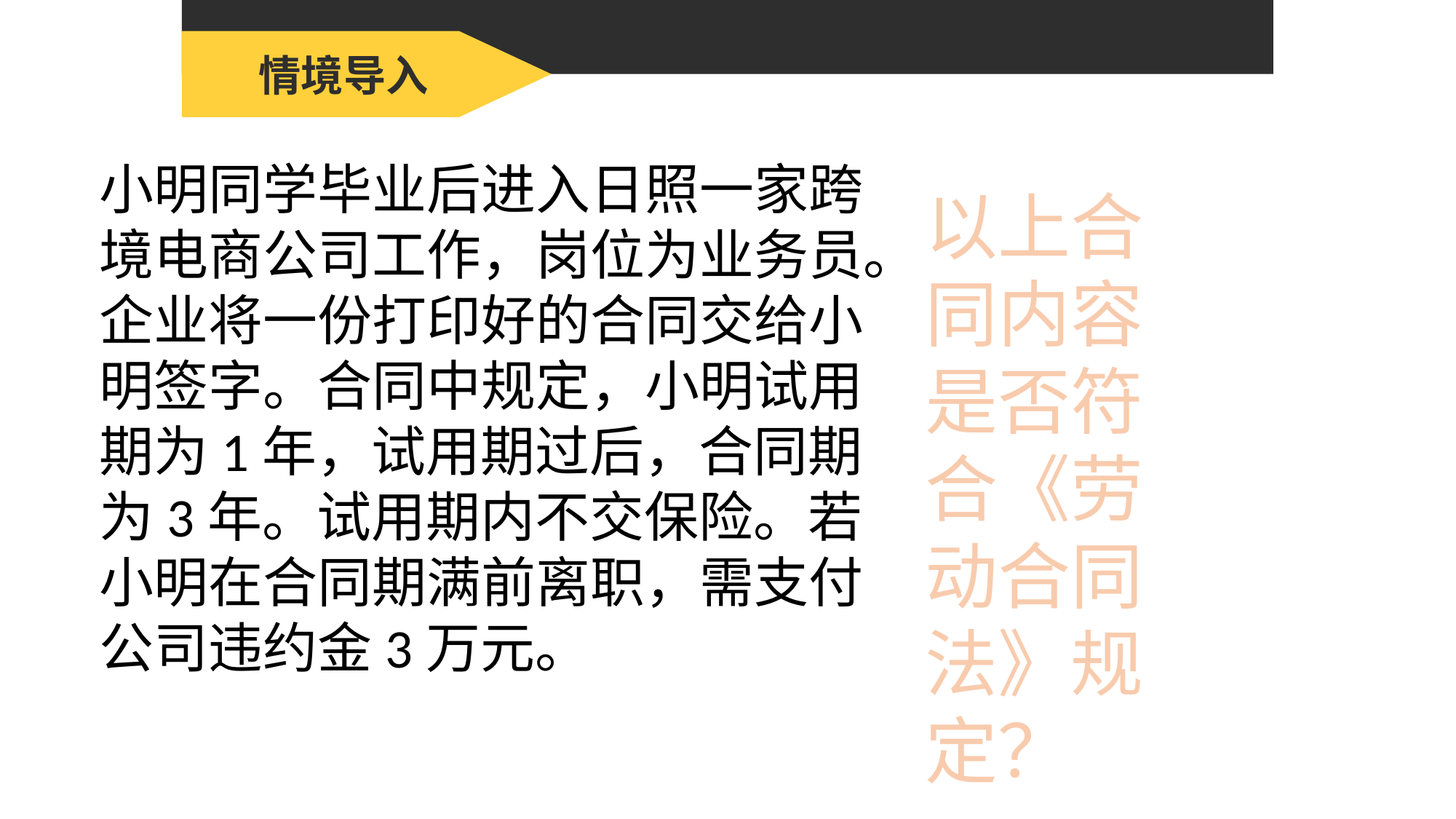

情境导入
小明同学毕业后进入日照一家跨境电商公司工作，岗位为业务员。企业将一份打印好的合同交给小明签字。合同中规定，小明试用期为1年，试用期过后，合同期为3年。试用期内不交保险。若小明在合同期满前离职，需支付公司违约金3万元。
以上合同内容是否符合《劳动合同法》规定？